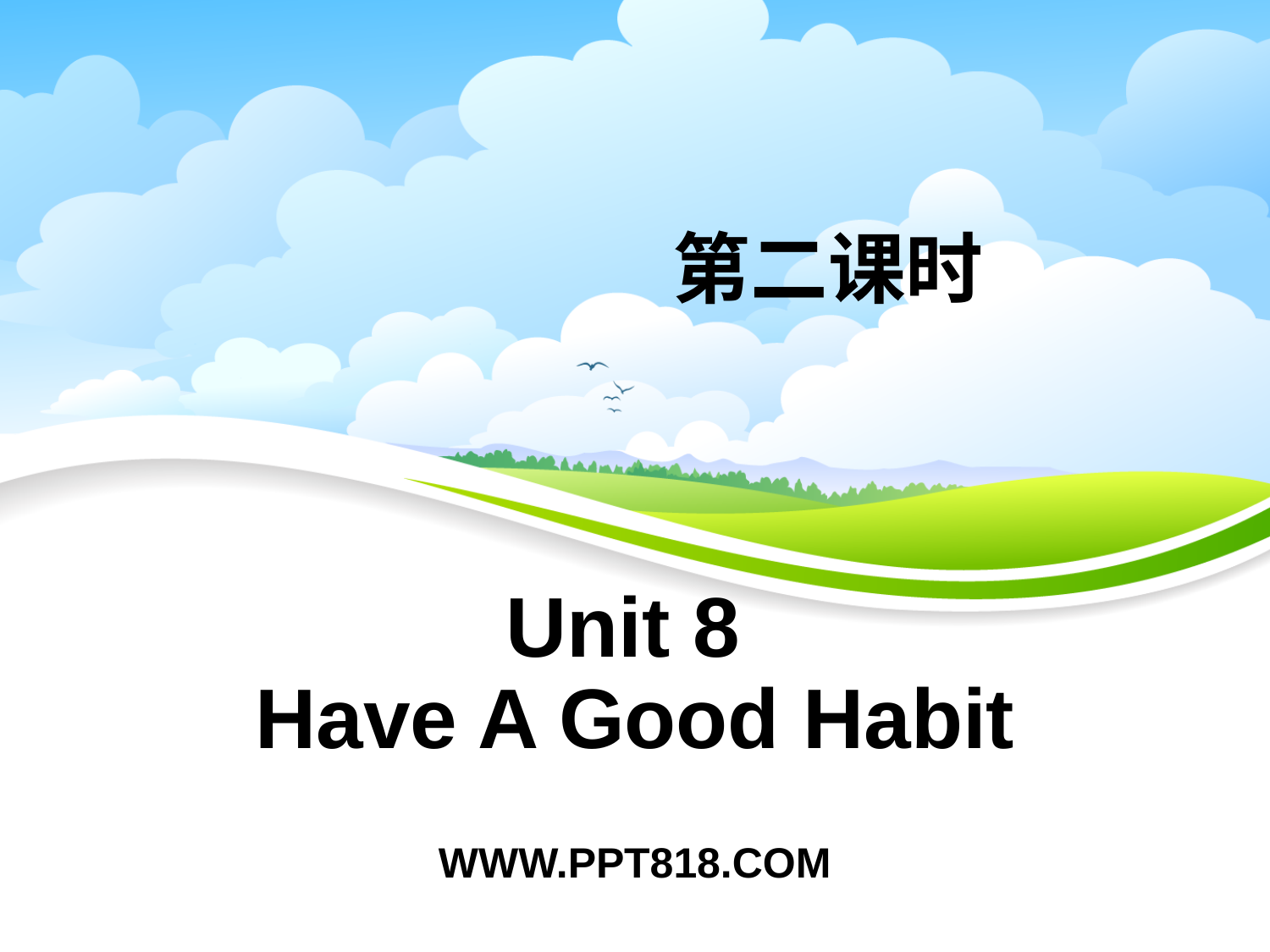

第二课时
# Unit 8 Have A Good Habit
WWW.PPT818.COM